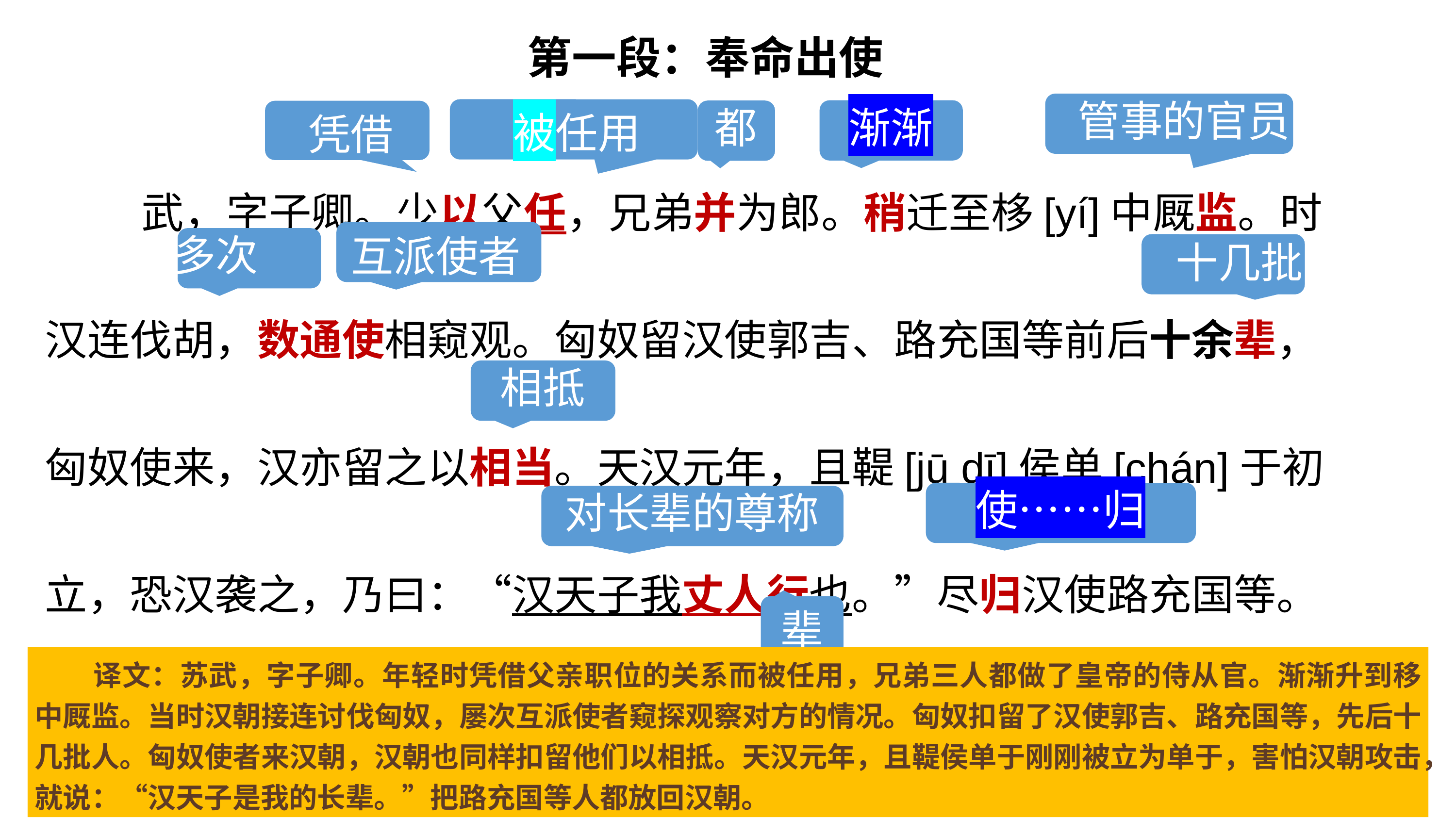

第一段：奉命出使
管事的官员

渐渐

都

被任用

凭借
武，字子卿。少以父任，兄弟并为郎。稍迁至栘[yí]中厩监。时汉连伐胡，数通使相窥观。匈奴留汉使郭吉、路充国等前后十余辈，匈奴使来，汉亦留之以相当。天汉元年，且鞮[jū dī]侯单[chán]于初立，恐汉袭之，乃曰：“汉天子我丈人行也。”尽归汉使路充国等。
多次

互派使者
十几批

相抵

使……归

对长辈的尊称

辈
译文：苏武，字子卿。年轻时凭借父亲职位的关系而被任用，兄弟三人都做了皇帝的侍从官。渐渐升到移中厩监。当时汉朝接连讨伐匈奴，屡次互派使者窥探观察对方的情况。匈奴扣留了汉使郭吉、路充国等，先后十几批人。匈奴使者来汉朝，汉朝也同样扣留他们以相抵。天汉元年，且鞮侯单于刚刚被立为单于，害怕汉朝攻击，就说：“汉天子是我的长辈。”把路充国等人都放回汉朝。